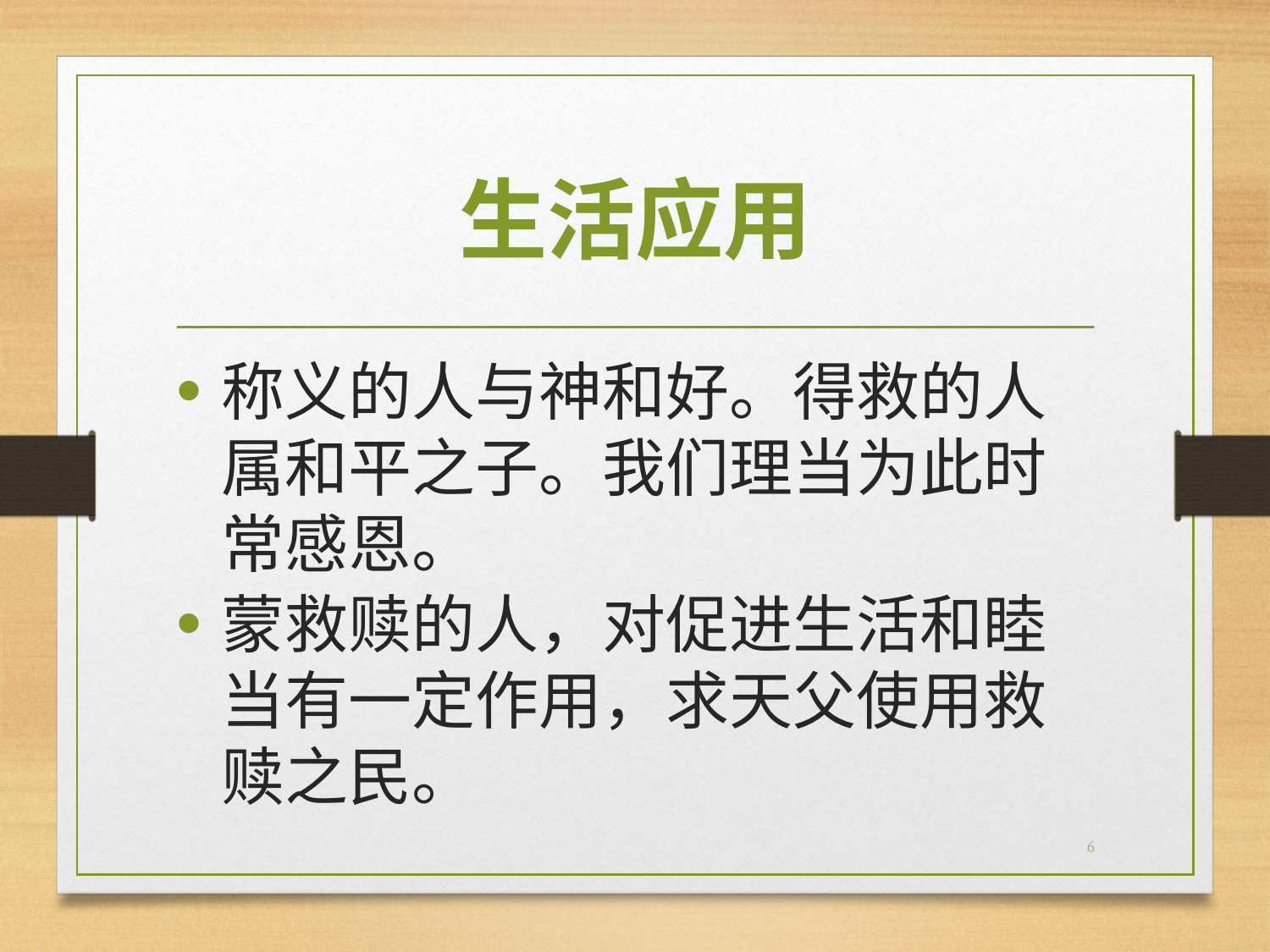

# 生活应用
称义的人与神和好。得救的人属和平之子。我们理当为此时常感恩。
蒙救赎的人，对促进生活和睦当有一定作用，求天父使用救赎之民。
6